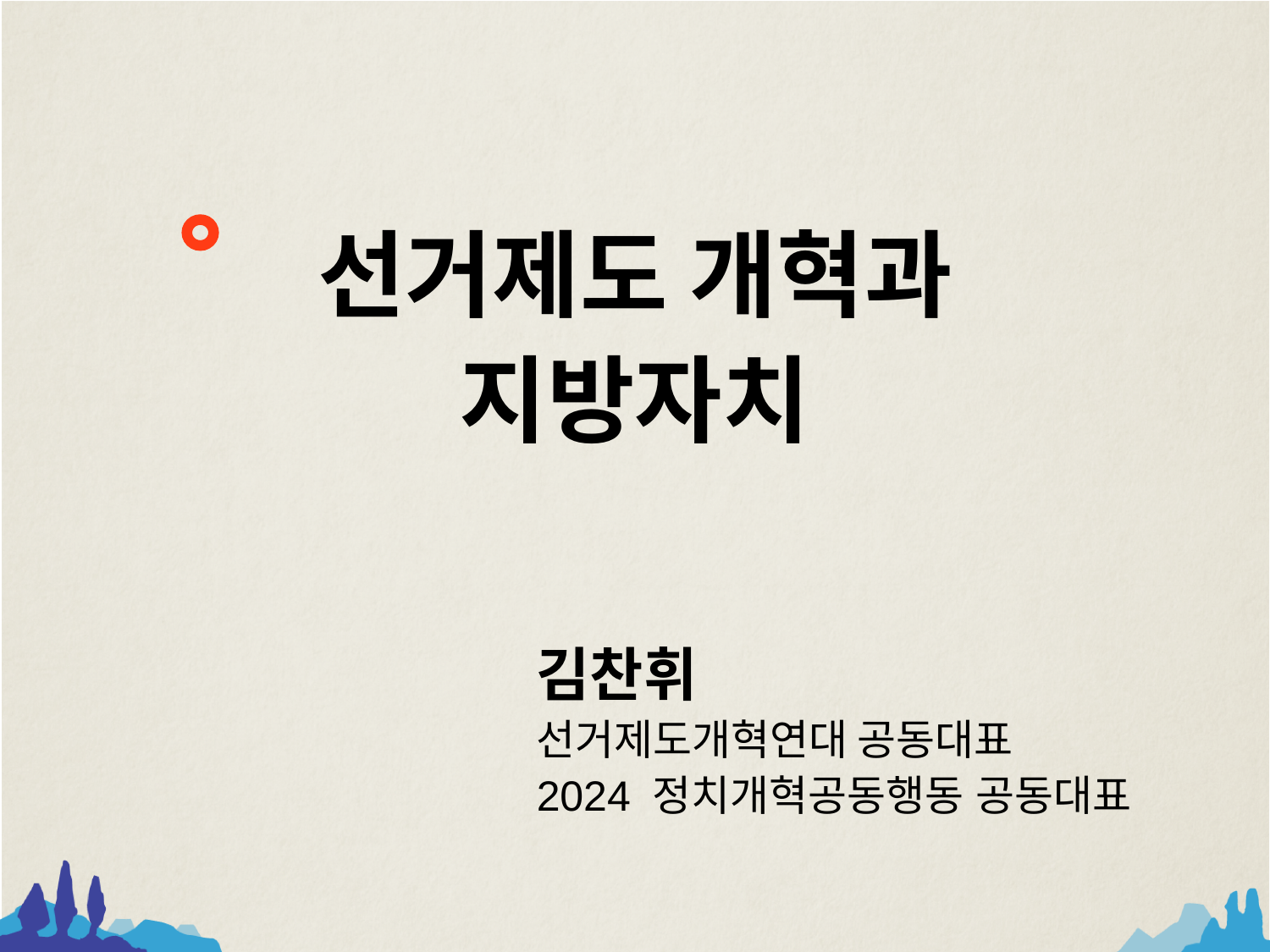

# 선거제도 개혁과 지방자치

김찬휘
선거제도개혁연대 공동대표
2024 정치개혁공동행동 공동대표